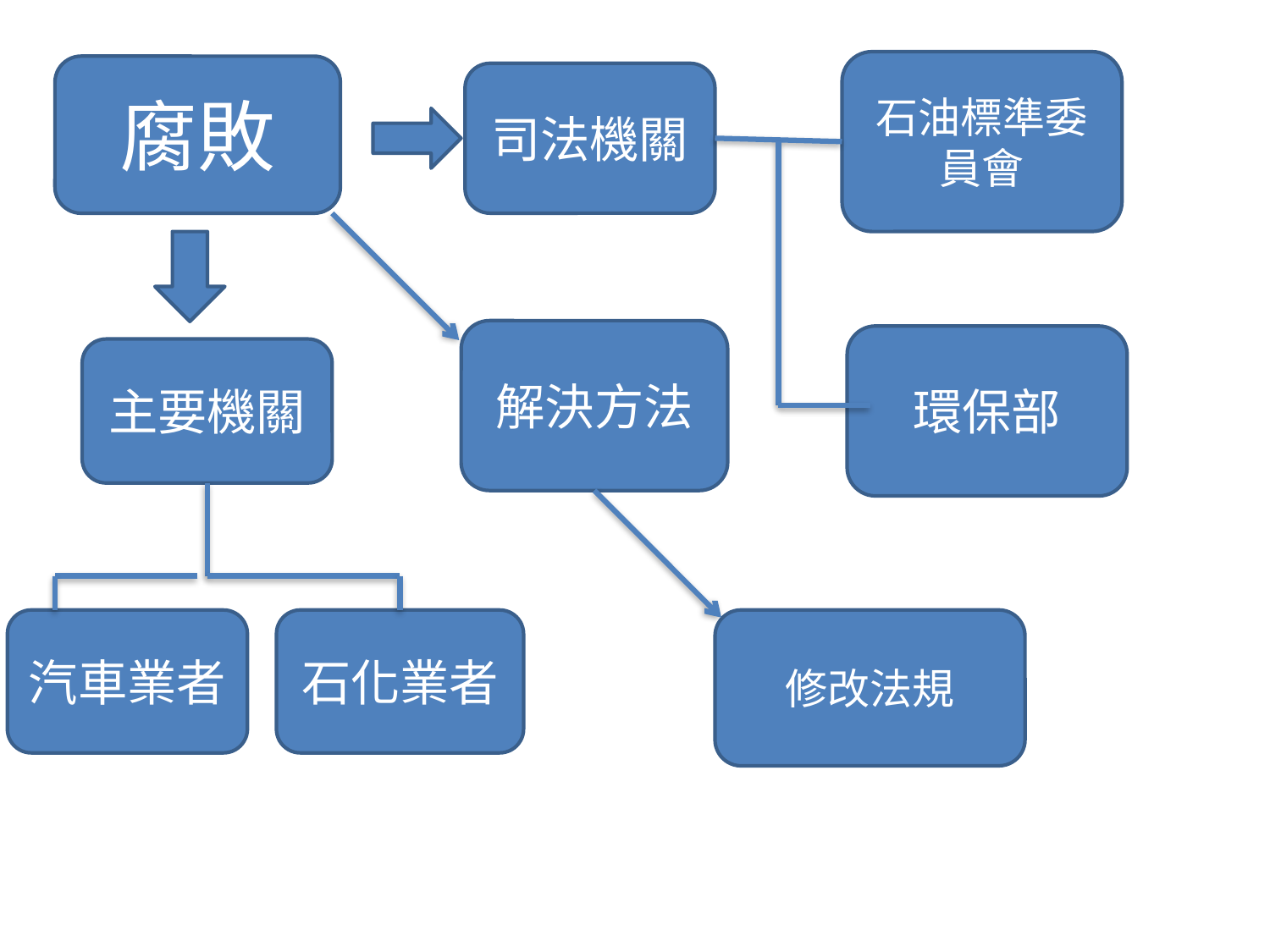

石油標準委員會
腐敗
司法機關

解決方法
環保部
主要機關
汽車業者
石化業者
修改法規